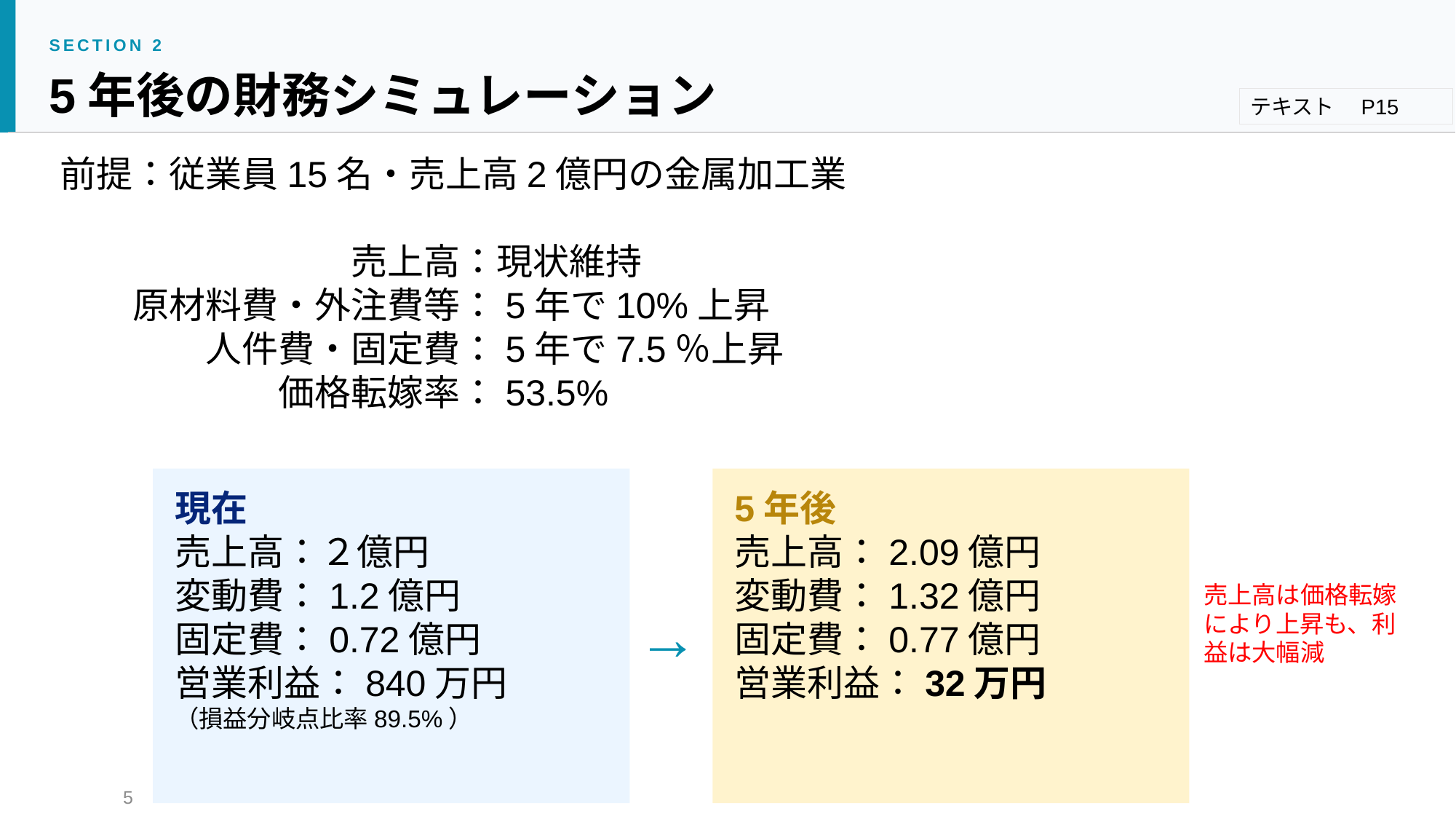

SECTION 2
5年後の財務シミュレーション
テキスト　P15
前提：従業員15名・売上高2億円の金属加工業

　　　　　　　　売上高：現状維持
　　原材料費・外注費等：5年で10%上昇
　　　　人件費・固定費：5年で7.5％上昇
　　　　　　価格転嫁率：53.5%
現在
売上高：２億円
変動費：1.2億円
固定費：0.72億円
営業利益：840万円
（損益分岐点比率89.5%）

5年後
売上高：2.09億円
変動費：1.32億円
固定費：0.77億円
営業利益：32万円
売上高は価格転嫁により上昇も、利益は大幅減
→
5